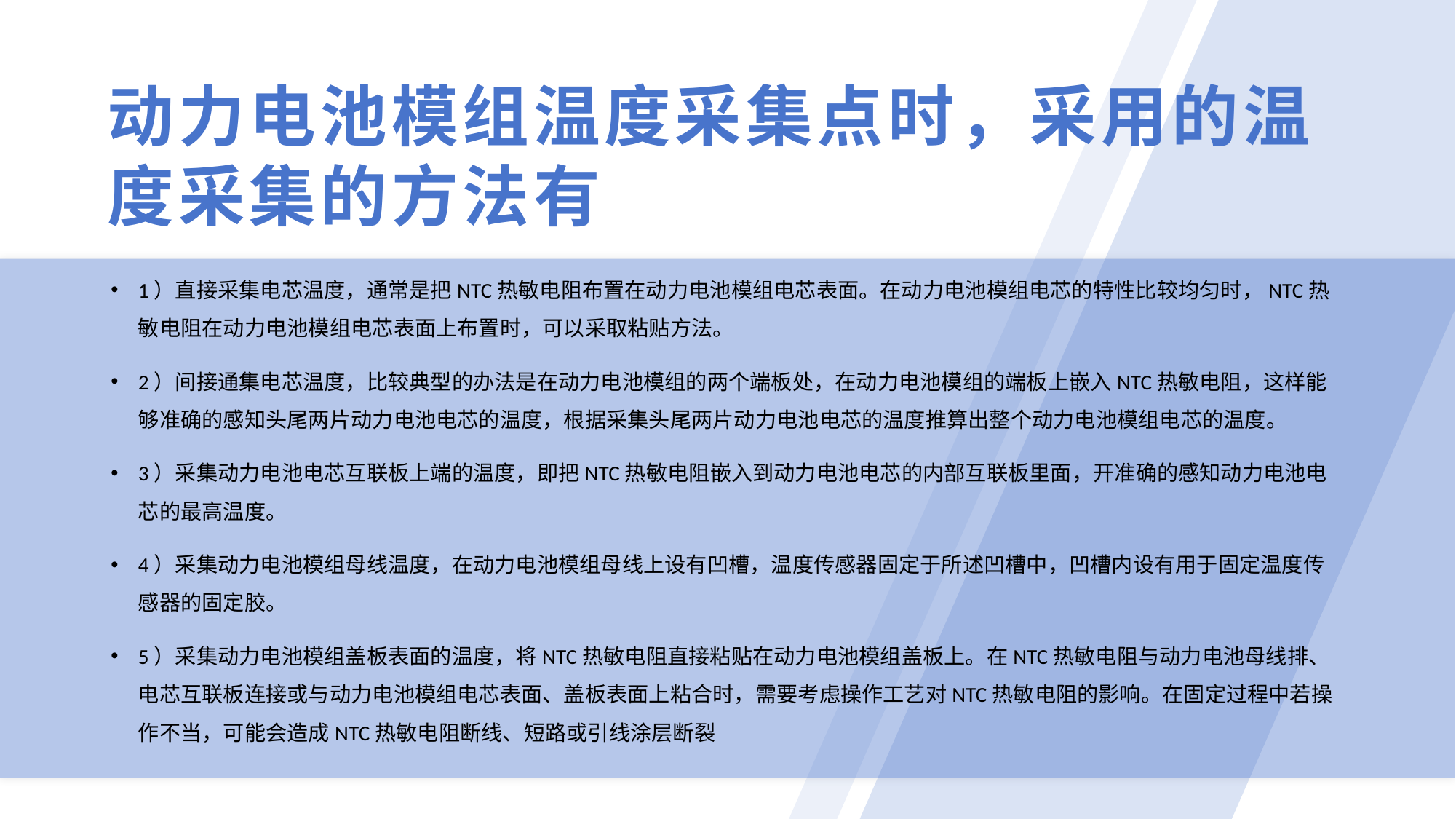

动力电池模组温度采集点时，采用的温度采集的方法有

1）直接采集电芯温度，通常是把NTC热敏电阻布置在动力电池模组电芯表面。在动力电池模组电芯的特性比较均匀时，NTC热敏电阻在动力电池模组电芯表面上布置时，可以采取粘贴方法。
2）间接通集电芯温度，比较典型的办法是在动力电池模组的两个端板处，在动力电池模组的端板上嵌入NTC热敏电阻，这样能够准确的感知头尾两片动力电池电芯的温度，根据采集头尾两片动力电池电芯的温度推算出整个动力电池模组电芯的温度。
3）采集动力电池电芯互联板上端的温度，即把NTC热敏电阻嵌入到动力电池电芯的内部互联板里面，开准确的感知动力电池电芯的最高温度。
4）采集动力电池模组母线温度，在动力电池模组母线上设有凹槽，温度传感器固定于所述凹槽中，凹槽内设有用于固定温度传感器的固定胶。
5）采集动力电池模组盖板表面的温度，将NTC热敏电阻直接粘贴在动力电池模组盖板上。在NTC热敏电阻与动力电池母线排、电芯互联板连接或与动力电池模组电芯表面、盖板表面上粘合时，需要考虑操作工艺对NTC热敏电阻的影响。在固定过程中若操作不当，可能会造成NTC热敏电阻断线、短路或引线涂层断裂